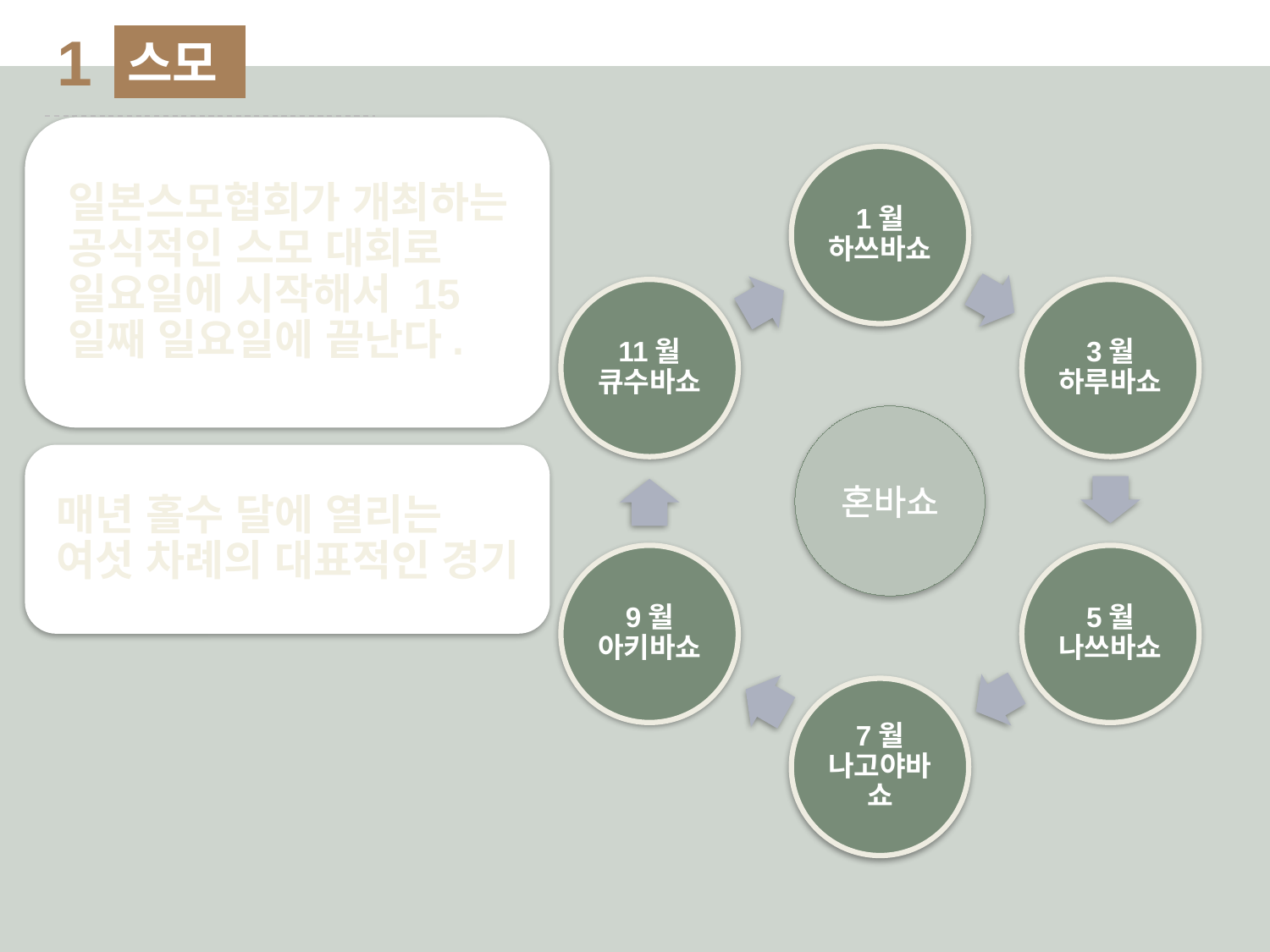

일본스모협회가 개최하는 공식적인 스모 대회로 일요일에 시작해서 15일째 일요일에 끝난다.
매년 홀수 달에 열리는 여섯 차례의 대표적인 경기
1
스모

Ⅵ.혼바쇼
1월 하쓰바쇼

3월 하루바쇼

5월 나쓰바쇼

7월 나고야바쇼

9월 아키바쇼

11월 큐수바쇼

혼바쇼